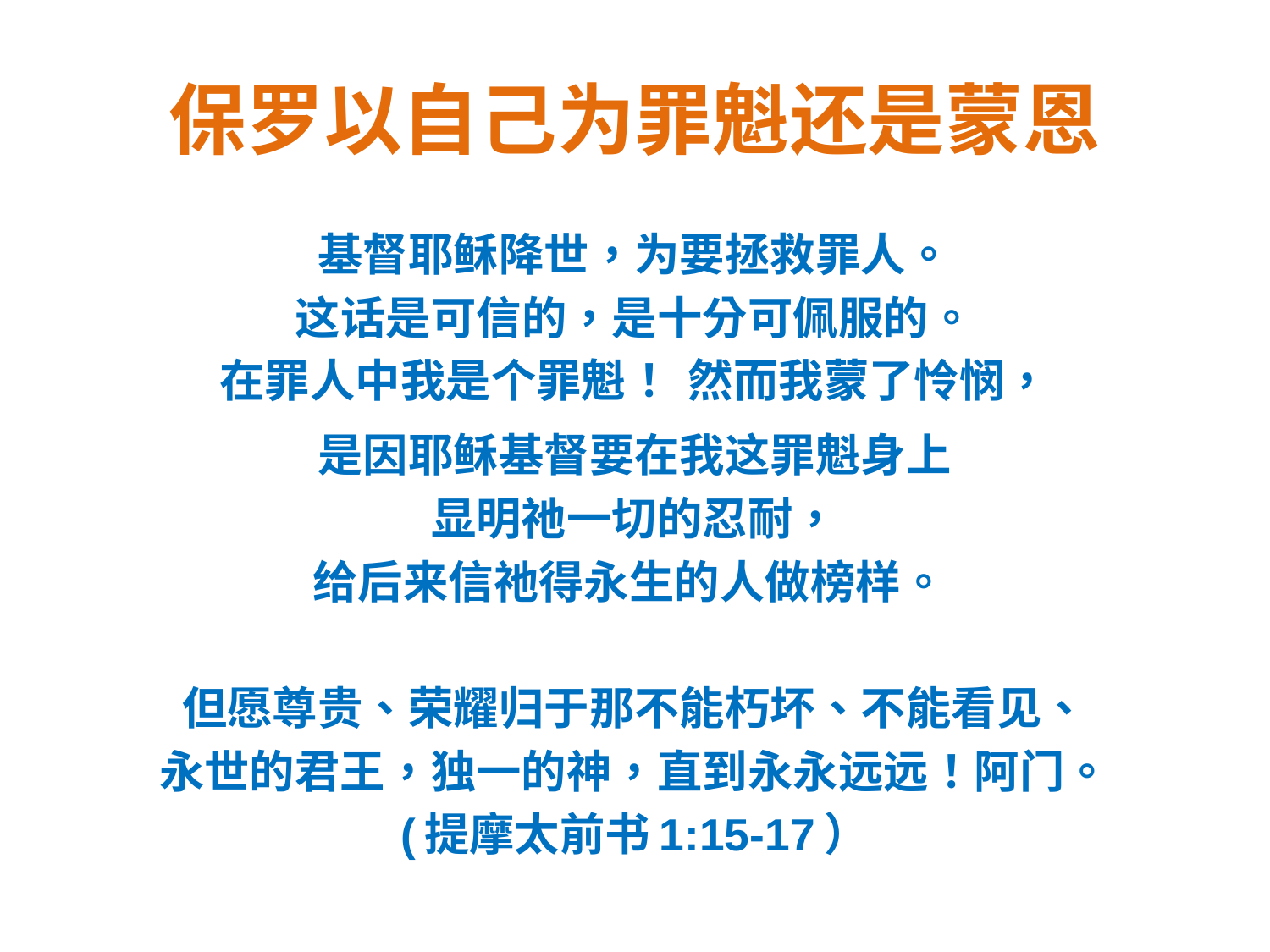

# 保罗以自己为罪魁还是蒙恩
基督耶稣降世，为要拯救罪人。
这话是可信的，是十分可佩服的。
在罪人中我是个罪魁！  然而我蒙了怜悯，
是因耶稣基督要在我这罪魁身上
显明祂一切的忍耐，
给后来信祂得永生的人做榜样。

但愿尊贵、荣耀归于那不能朽坏、不能看见、
永世的君王，独一的神，直到永永远远！阿门。
(提摩太前书1:15-17）